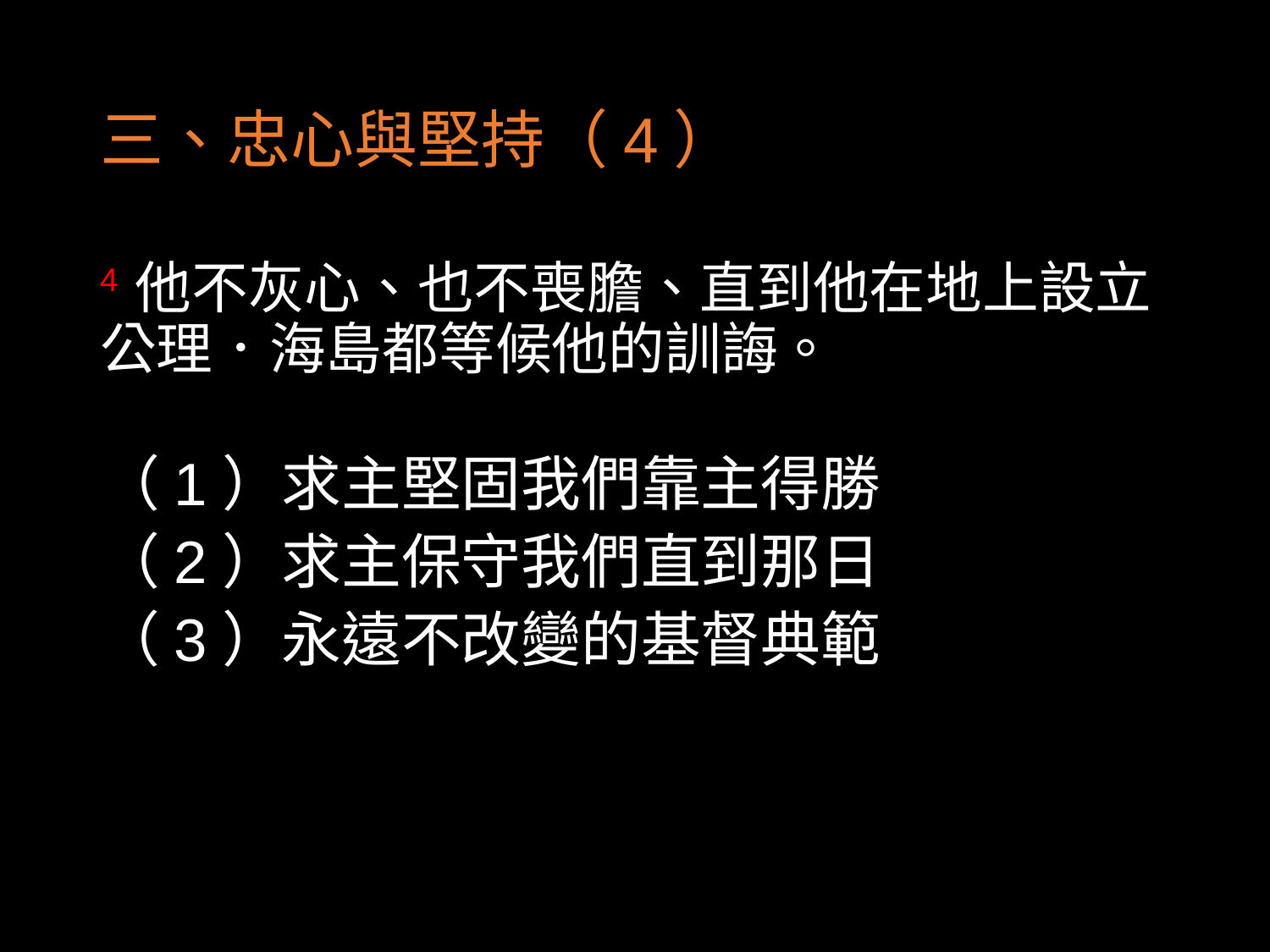

# 三、忠心與堅持（4）
4 他不灰心、也不喪膽、直到他在地上設立公理．海島都等候他的訓誨。

（1）求主堅固我們靠主得勝
（2）求主保守我們直到那日
（3）永遠不改變的基督典範